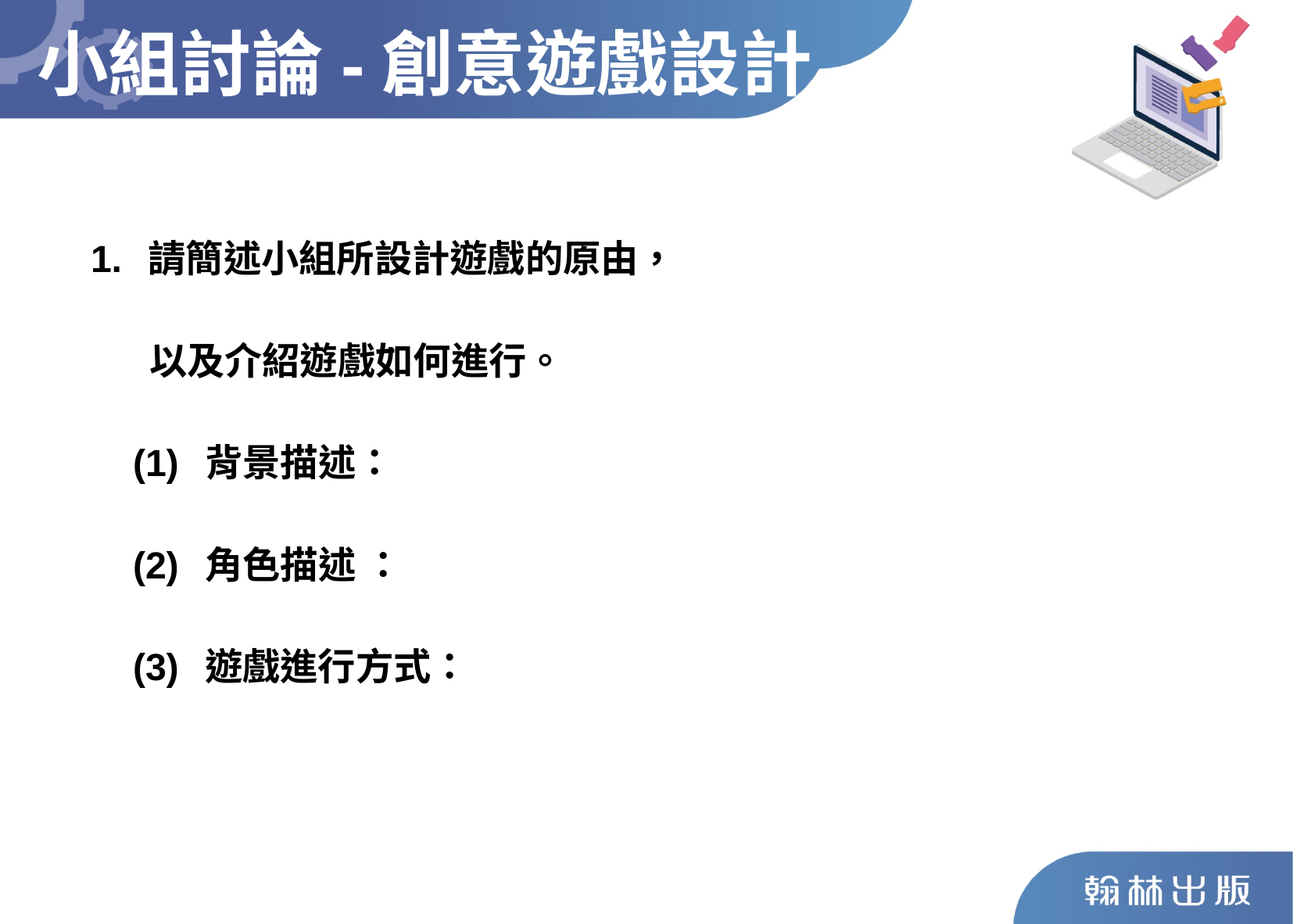

小組討論-創意遊戲設計
1. 請簡述小組所設計遊戲的原由，
     以及介紹遊戲如何進行。
    (1) 背景描述：
    (2) 角色描述 ：
    (3) 遊戲進行方式：